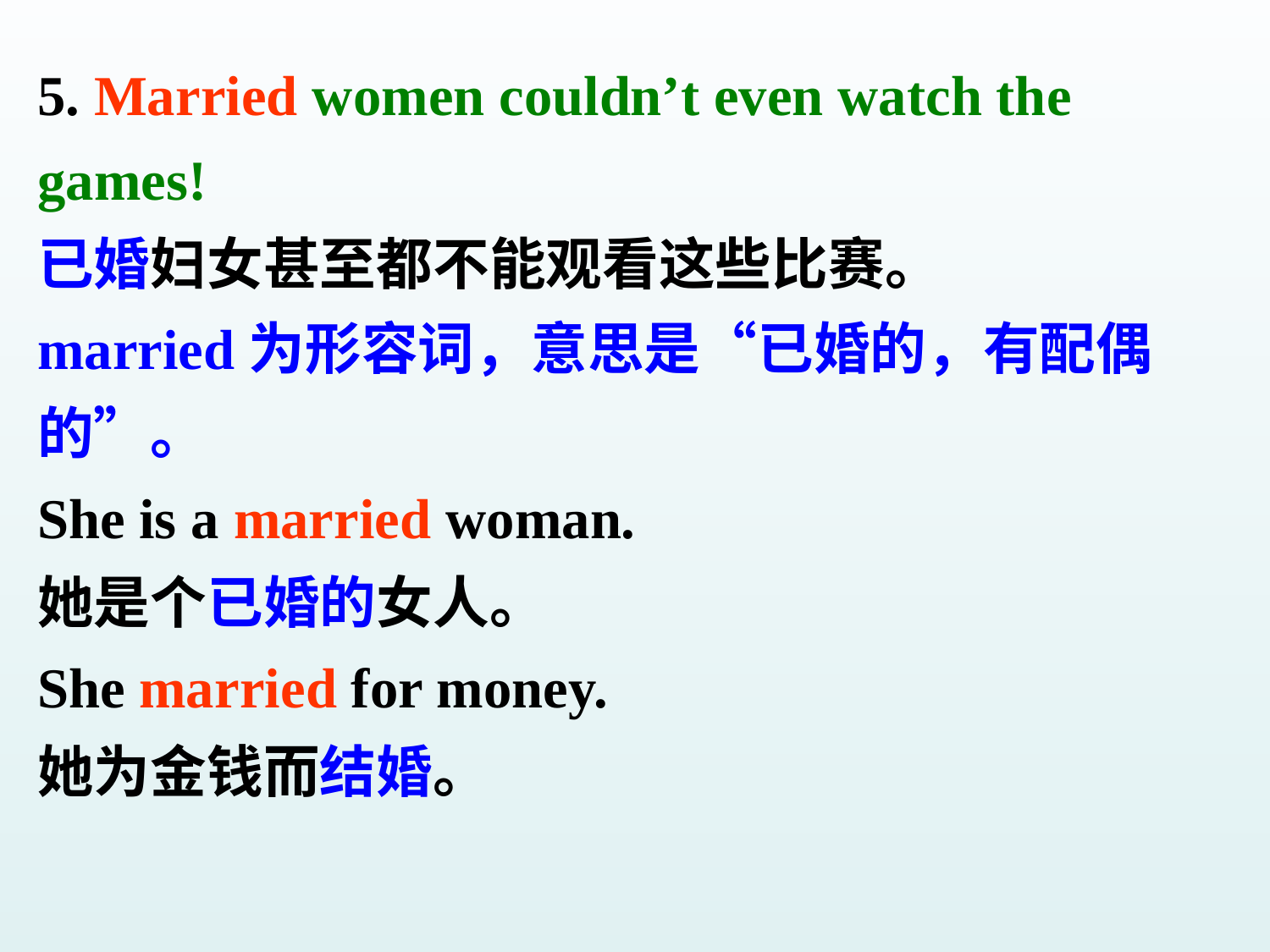

5. Married women couldn’t even watch the
games!
已婚妇女甚至都不能观看这些比赛。
married为形容词，意思是“已婚的，有配偶
的”。
She is a married woman.
她是个已婚的女人。
She married for money.
她为金钱而结婚。